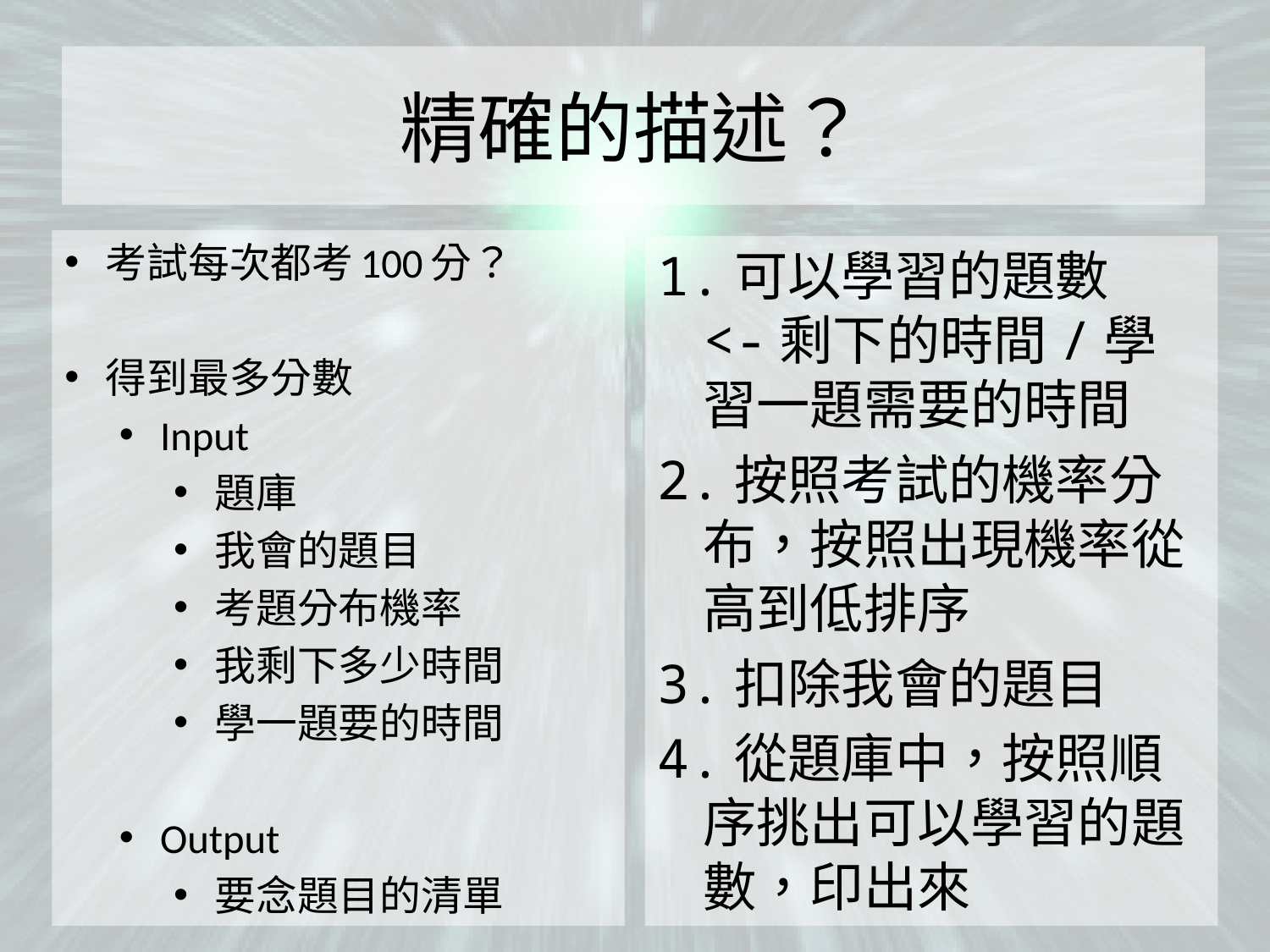

精確的描述？
考試每次都考100分？

得到最多分數
Input
題庫
我會的題目
考題分布機率
我剩下多少時間
學一題要的時間

Output
要念題目的清單
1.可以學習的題數
<-剩下的時間/學習一題需要的時間
2.按照考試的機率分布，按照出現機率從高到低排序
3.扣除我會的題目
4.從題庫中，按照順序挑出可以學習的題數，印出來